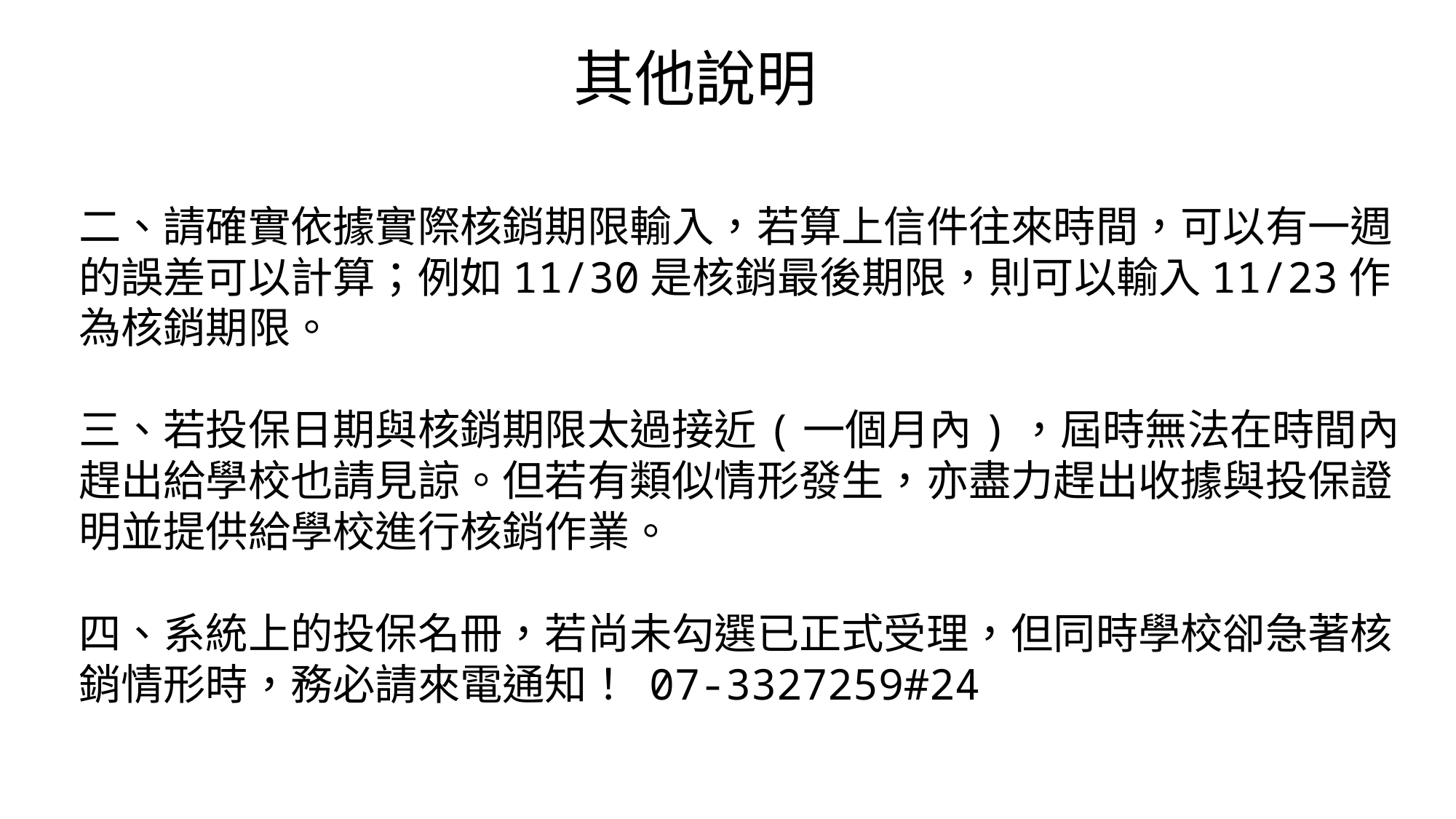

# 其他說明
二、請確實依據實際核銷期限輸入，若算上信件往來時間，可以有一週的誤差可以計算；例如11/30是核銷最後期限，則可以輸入11/23作為核銷期限。

三、若投保日期與核銷期限太過接近(一個月內)，屆時無法在時間內趕出給學校也請見諒。但若有類似情形發生，亦盡力趕出收據與投保證明並提供給學校進行核銷作業。

四、系統上的投保名冊，若尚未勾選已正式受理，但同時學校卻急著核銷情形時，務必請來電通知！ 07-3327259#24